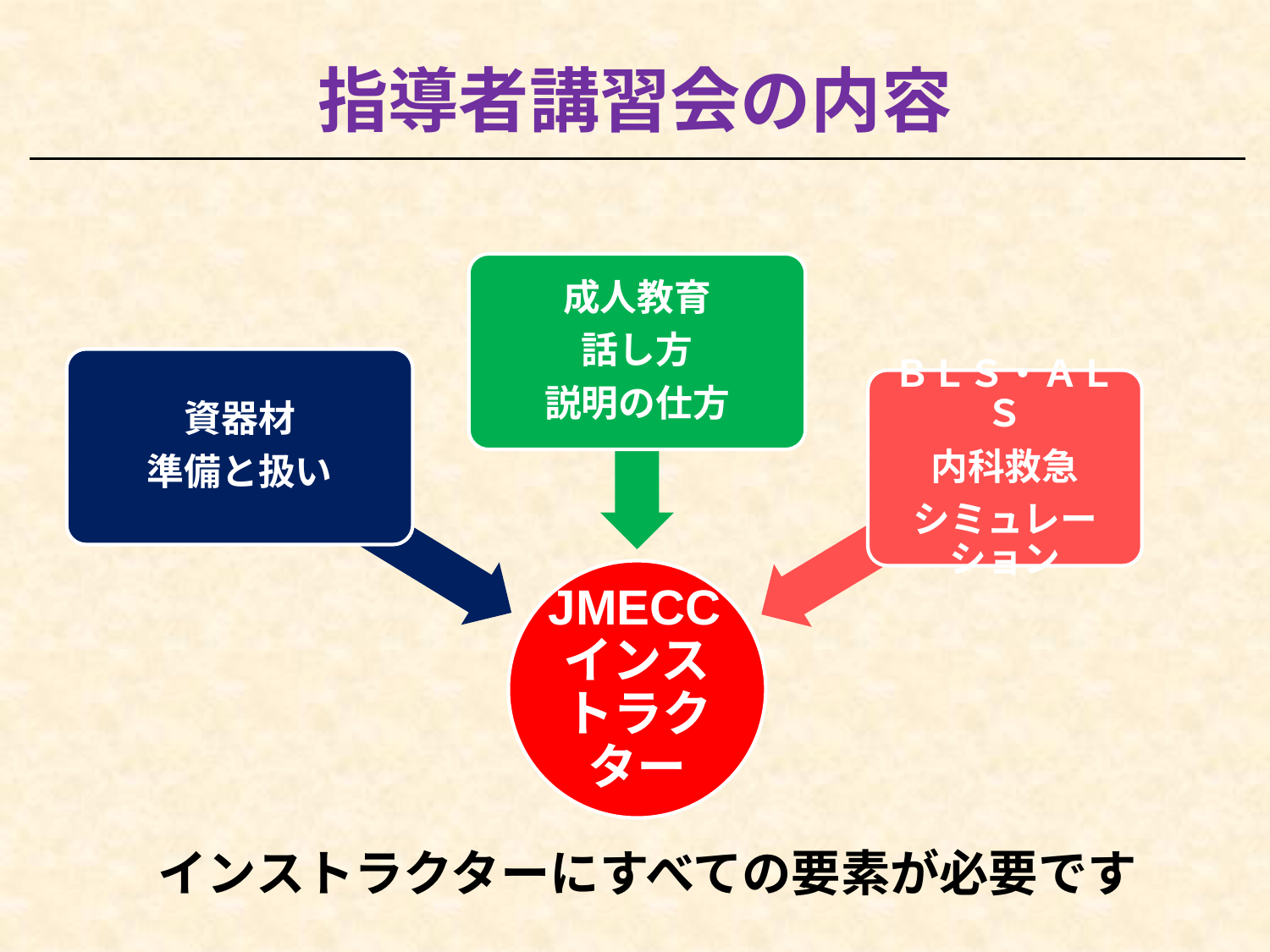

# 指導者講習会の内容
成人教育
話し方
説明の仕方
資器材
準備と扱い

JMECCインストラクター
ＢＬＳ・ＡＬＳ
内科救急
シミュレーション
インストラクターにすべての要素が必要です